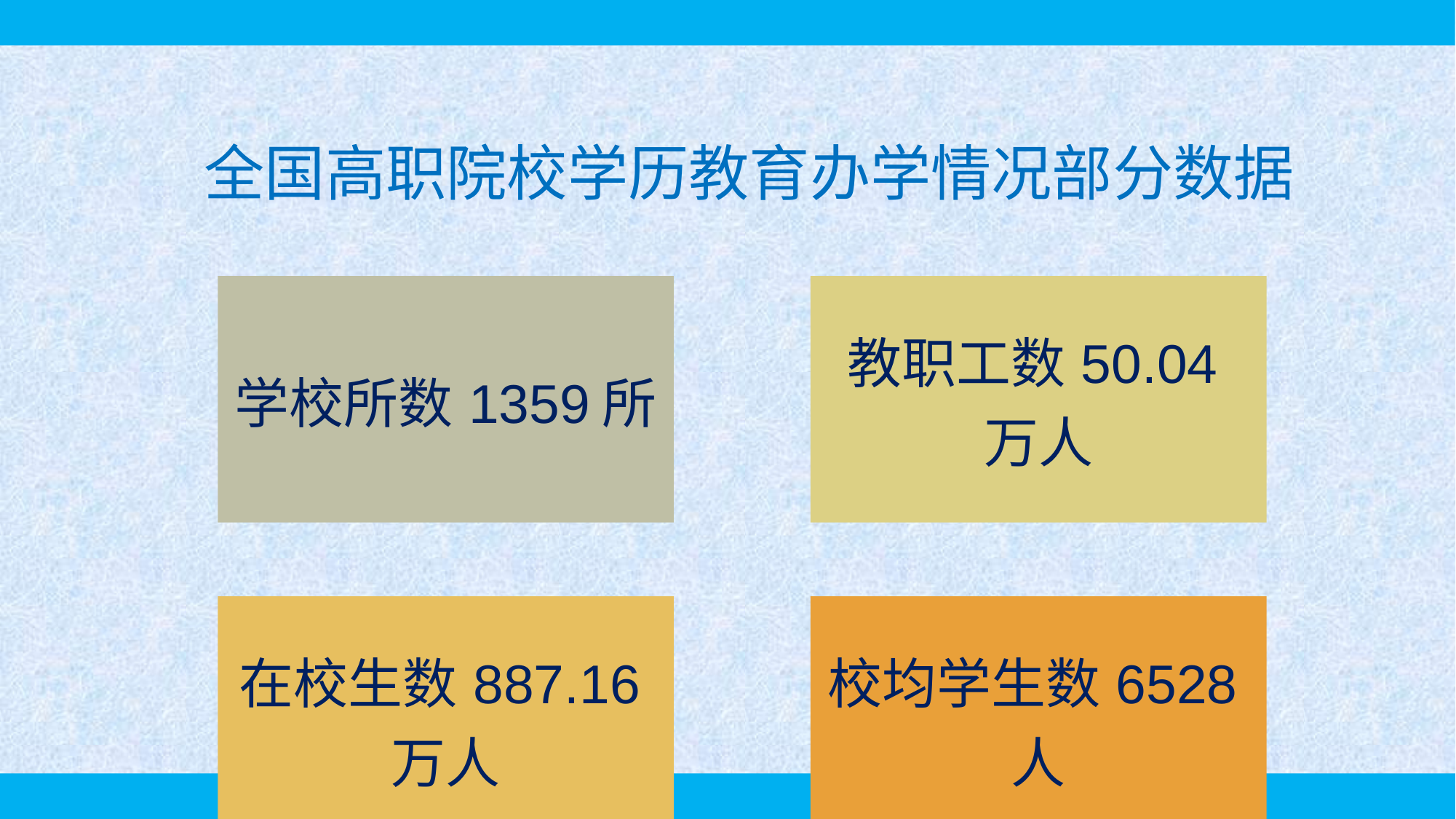

全国高职院校学历教育办学情况部分数据
学校所数1359所
教职工数50.04万人
在校生数887.16万人
校均学生数6528人